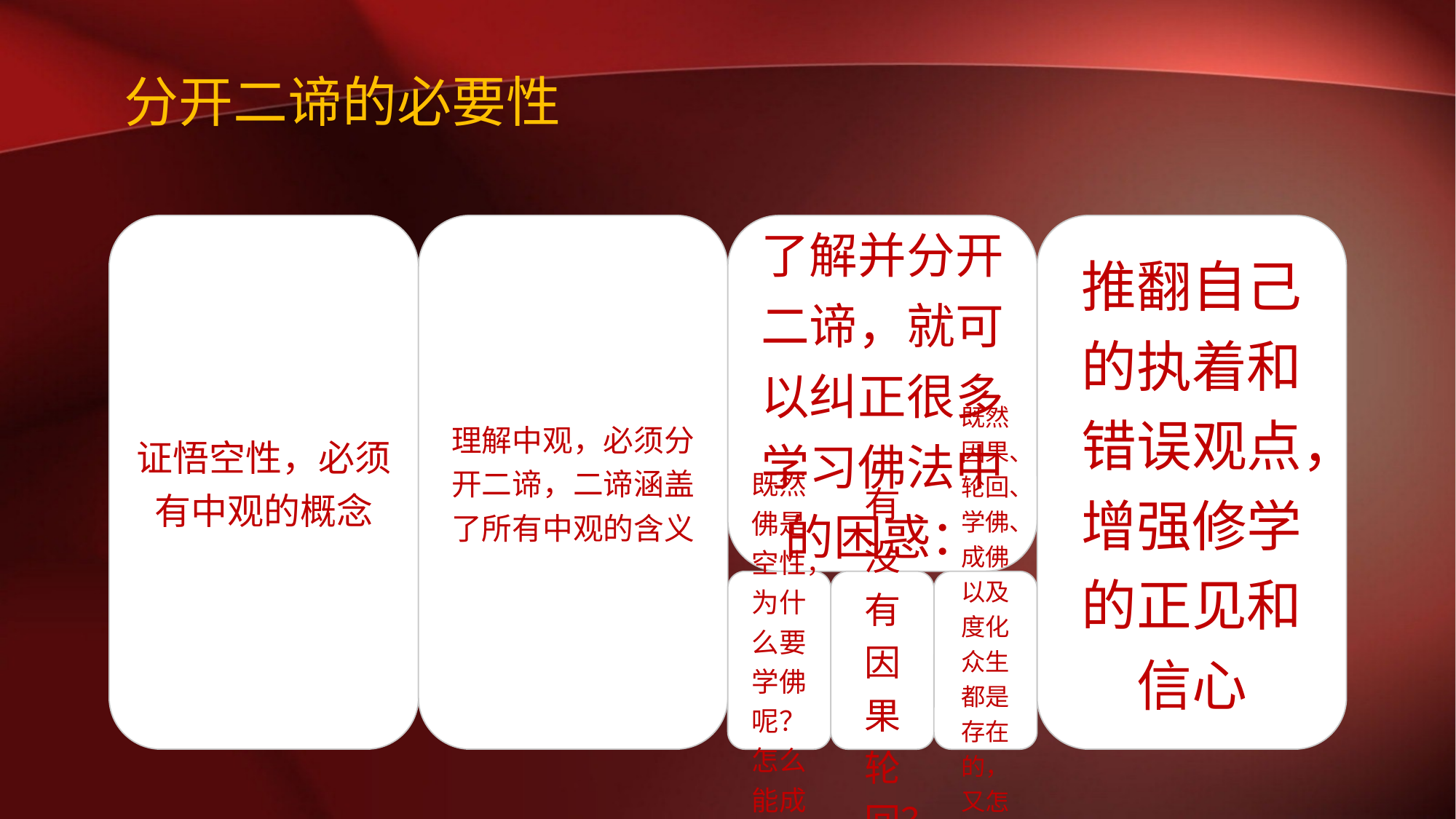

# 分开二谛的必要性
证悟空性，必须有中观的概念
理解中观，必须分开二谛，二谛涵盖了所有中观的含义
推翻自己的执着和错误观点，增强修学的正见和信心